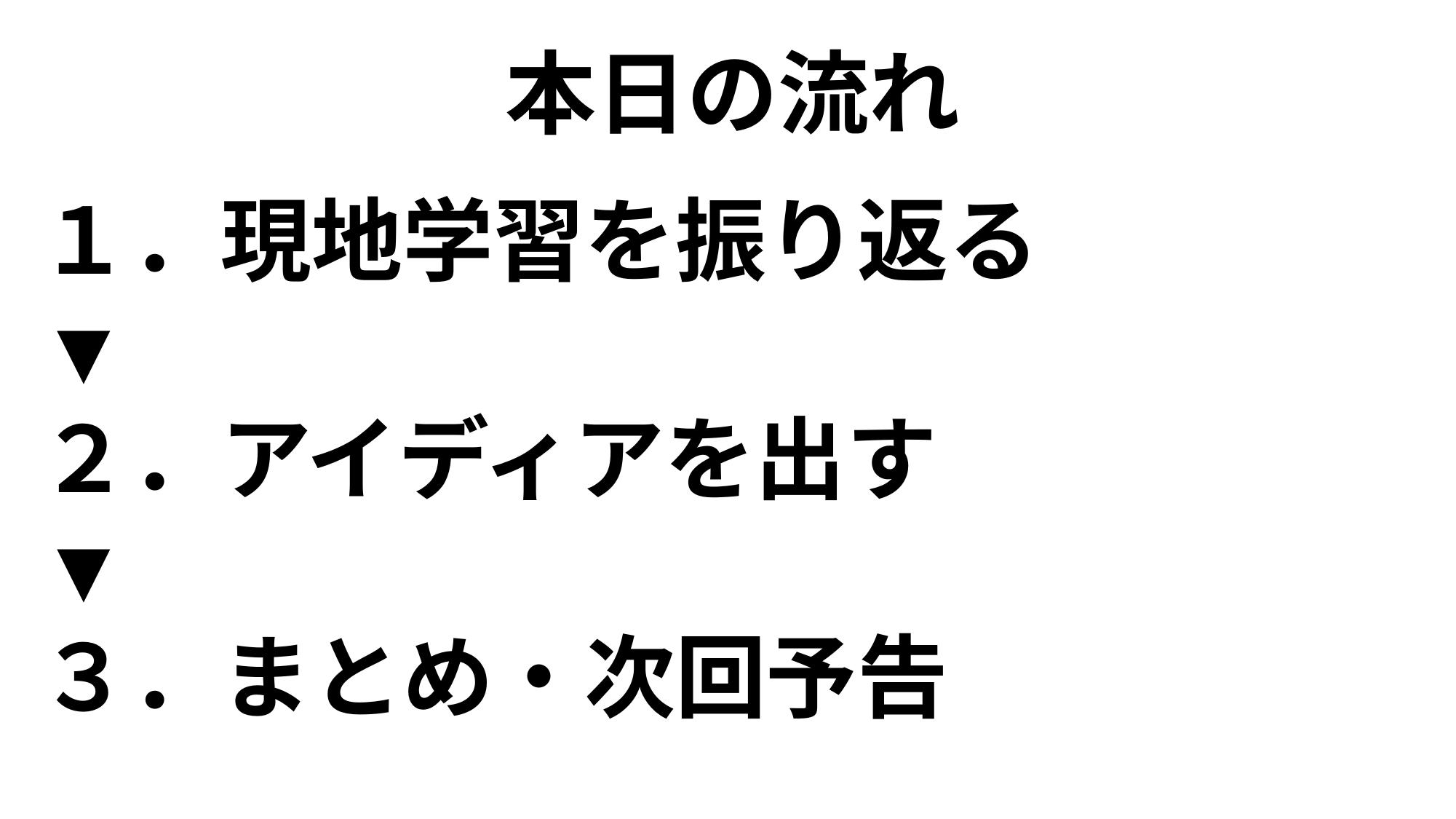

# 本日の流れ
１．現地学習を振り返る
▼
２．アイディアを出す
▼
３．まとめ・次回予告